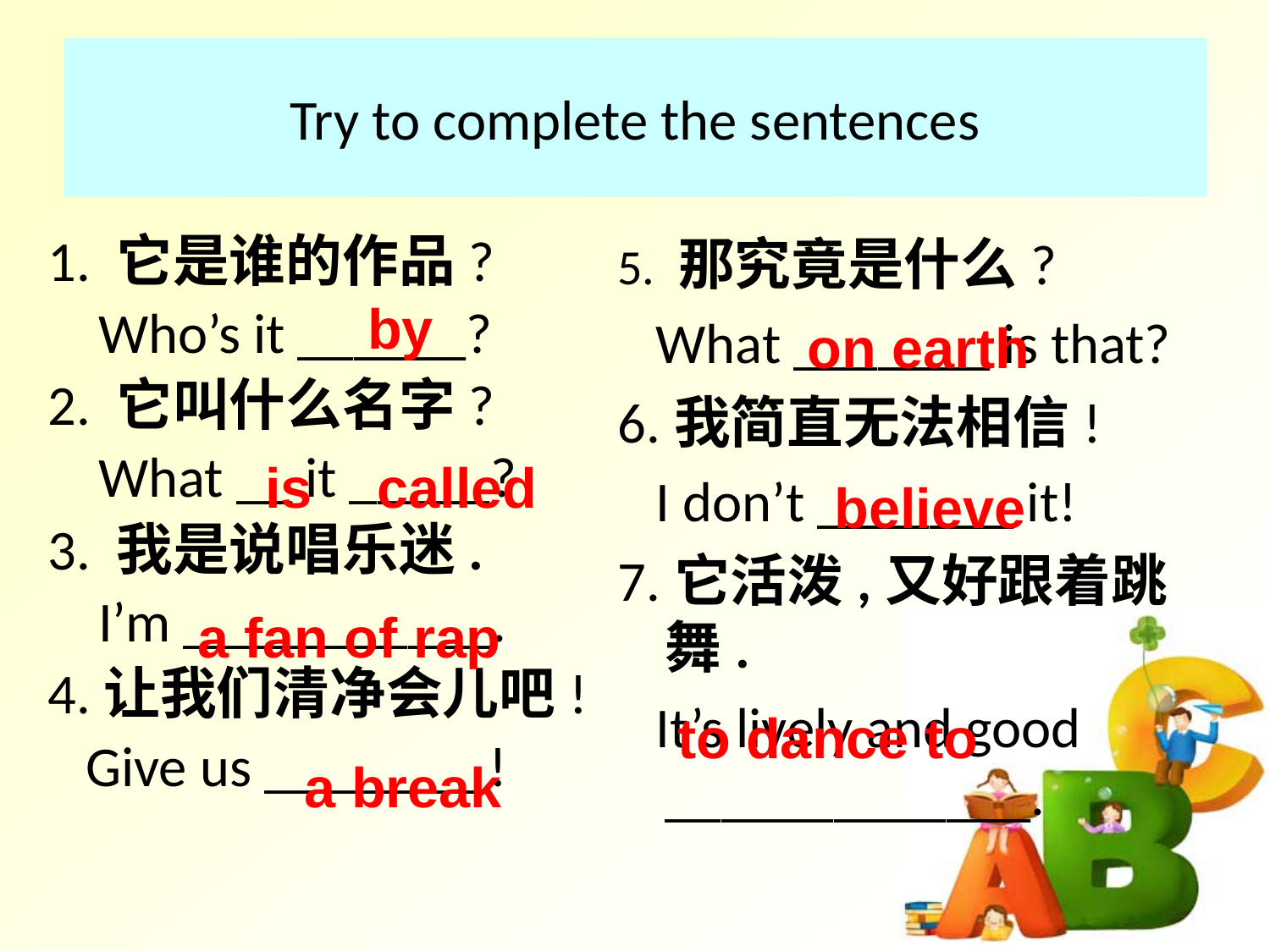

# Try to complete the sentences
5. 那究竟是什么?
   What _______ is that?
6.我简直无法相信!
   I don’t _______ it!
7.它活泼,又好跟着跳舞.
   It’s lively and good _____________.
1. 它是谁的作品?
    Who’s it ______?
2. 它叫什么名字?
    What __ it _____?
3. 我是说唱乐迷.
    I’m ___________.
4.让我们清净会儿吧!
   Give us ________!
by
on earth
is
called
believe
a fan of rap
to dance to
a break